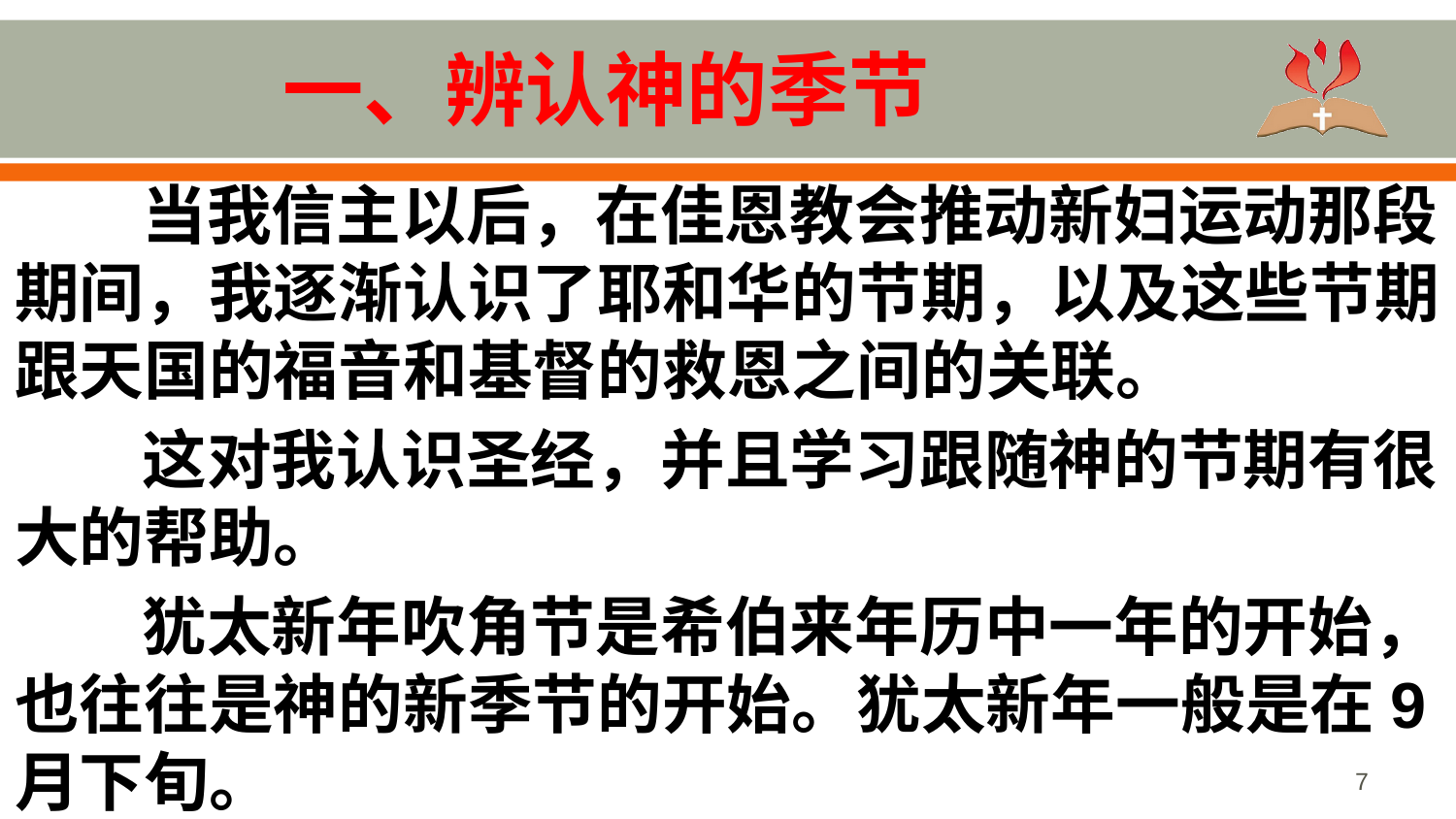

# 一、辨认神的季节
当我信主以后，在佳恩教会推动新妇运动那段期间，我逐渐认识了耶和华的节期，以及这些节期跟天国的福音和基督的救恩之间的关联。
这对我认识圣经，并且学习跟随神的节期有很大的帮助。
犹太新年吹角节是希伯来年历中一年的开始，也往往是神的新季节的开始。犹太新年一般是在9月下旬。

7